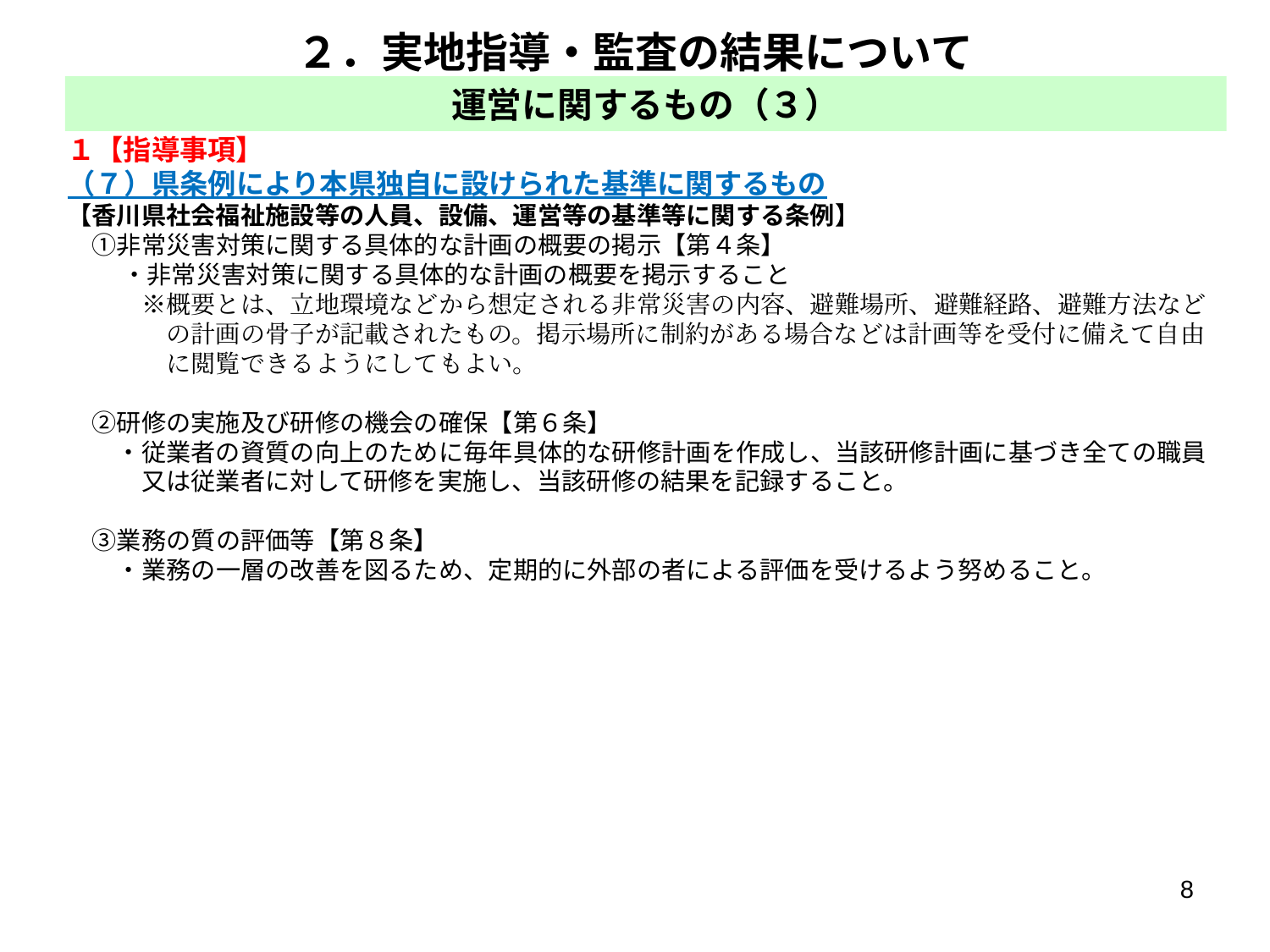

２．実地指導・監査の結果について
運営に関するもの（３）
１【指導事項】
（７）県条例により本県独自に設けられた基準に関するもの
【香川県社会福祉施設等の人員、設備、運営等の基準等に関する条例】
　①非常災害対策に関する具体的な計画の概要の掲示【第４条】
　　 ・非常災害対策に関する具体的な計画の概要を掲示すること
　　　※概要とは、立地環境などから想定される非常災害の内容、避難場所、避難経路、避難方法など
　　　　の計画の骨子が記載されたもの。掲示場所に制約がある場合などは計画等を受付に備えて自由
　　　　に閲覧できるようにしてもよい。

　②研修の実施及び研修の機会の確保【第６条】
　　・従業者の資質の向上のために毎年具体的な研修計画を作成し、当該研修計画に基づき全ての職員
　　　又は従業者に対して研修を実施し、当該研修の結果を記録すること。

　③業務の質の評価等【第８条】
　　・業務の一層の改善を図るため、定期的に外部の者による評価を受けるよう努めること。

8